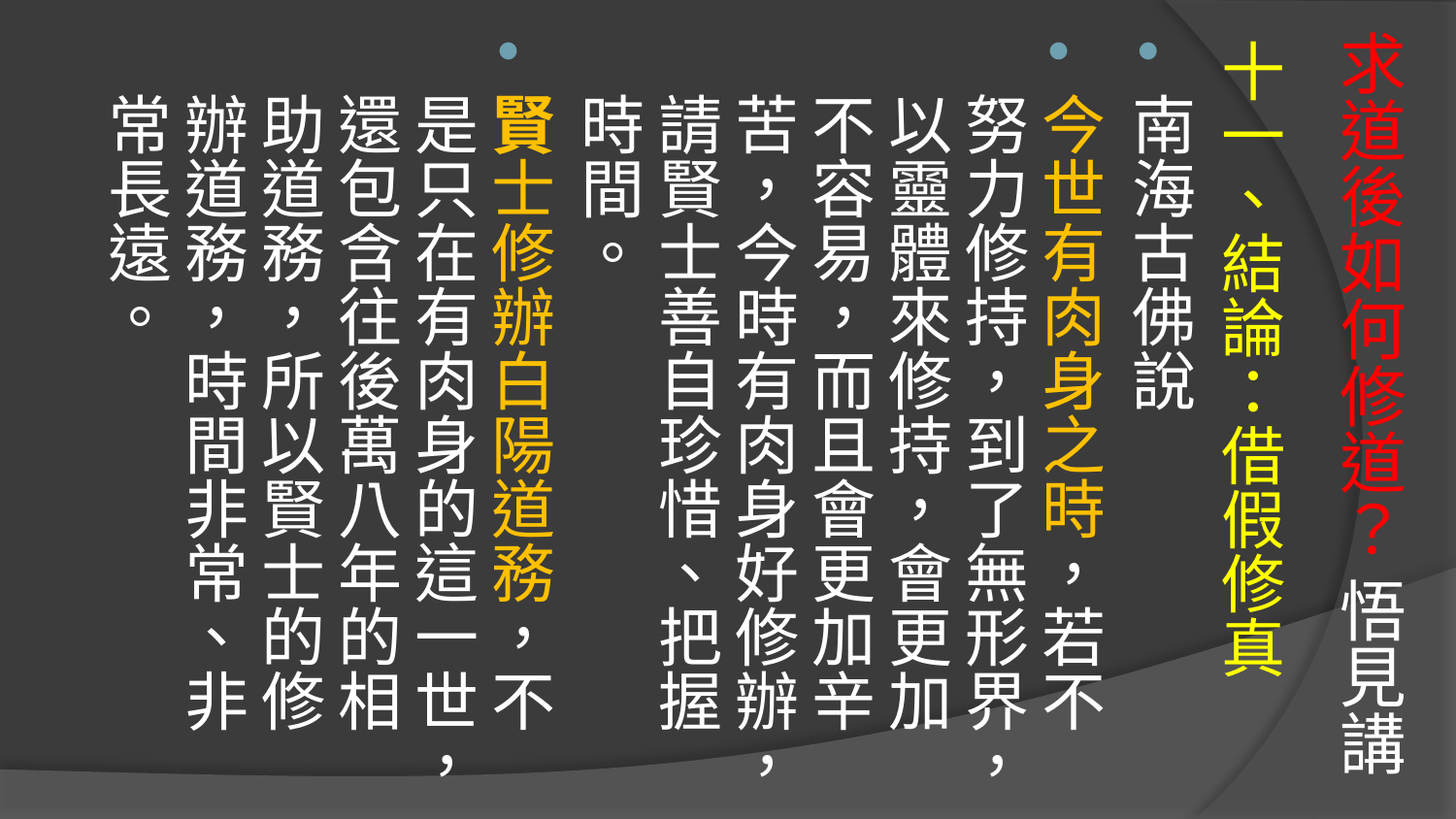

十一、結論：借假修真
南海古佛說
今世有肉身之時，若不努力修持，到了無形界，以靈體來修持，會更加不容易，而且會更加辛苦，今時有肉身好修辦，請賢士善自珍惜、把握時間。
賢士修辦白陽道務，不是只在有肉身的這一世，還包含往後萬八年的相助道務，所以賢士的修辦道務，時間非常、非常長遠。

# 求道後如何修道？ 悟見講